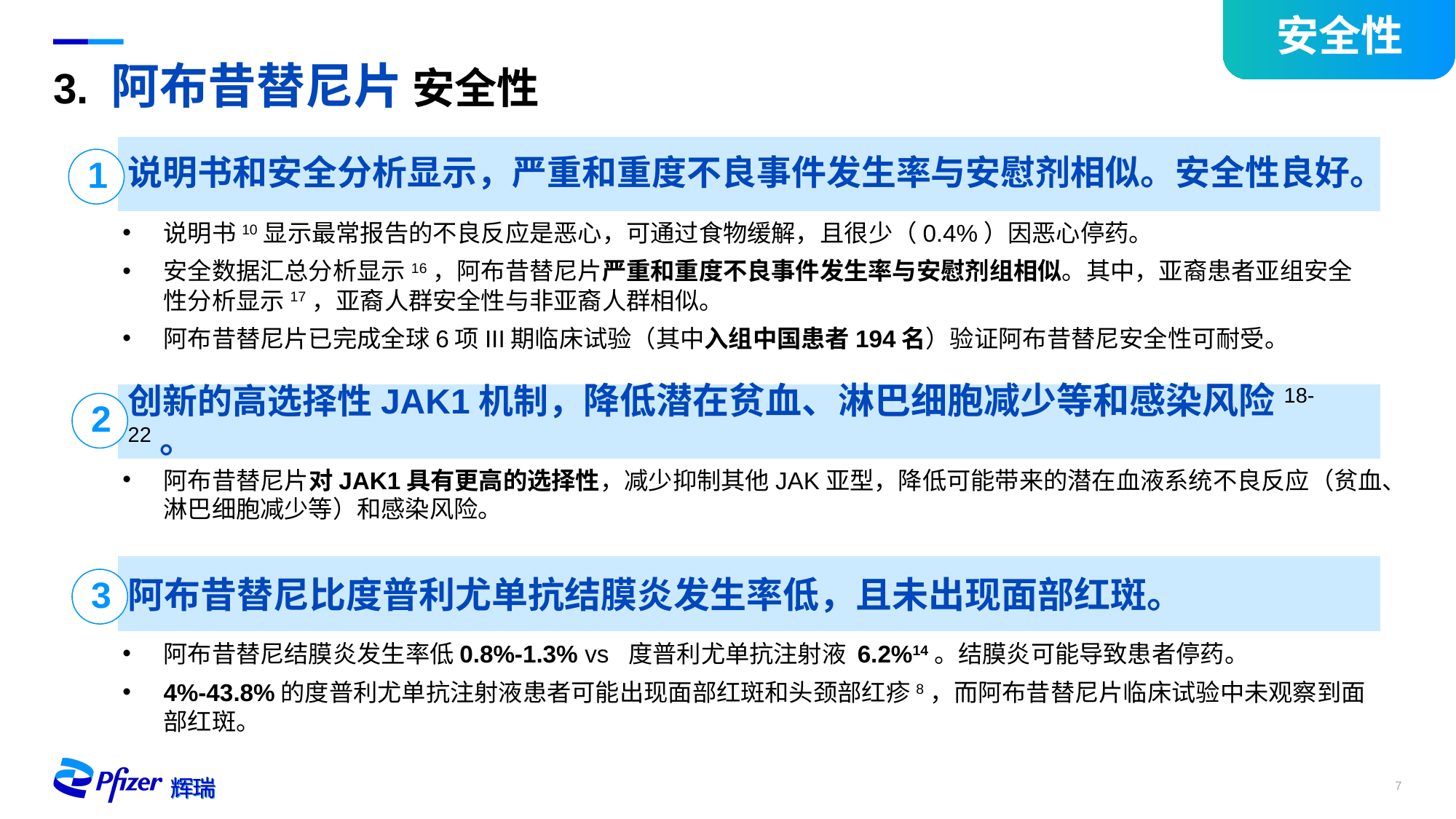

安全性
# 3. 阿布昔替尼片 安全性
说明书和安全分析显示，严重和重度不良事件发生率与安慰剂相似。安全性良好。
说明书10显示最常报告的不良反应是恶心，可通过食物缓解，且很少（0.4%）因恶心停药。
安全数据汇总分析显示16，阿布昔替尼片严重和重度不良事件发生率与安慰剂组相似。其中，亚裔患者亚组安全性分析显示17，亚裔人群安全性与非亚裔人群相似。
阿布昔替尼片已完成全球6项III期临床试验（其中入组中国患者194名）验证阿布昔替尼安全性可耐受。

1
创新的高选择性JAK1机制，降低潜在贫血、淋巴细胞减少等和感染风险18-22。
2
阿布昔替尼片对JAK1具有更高的选择性，减少抑制其他JAK亚型，降低可能带来的潜在血液系统不良反应（贫血、淋巴细胞减少等）和感染风险。
阿布昔替尼比度普利尤单抗结膜炎发生率低，且未出现面部红斑。
阿布昔替尼结膜炎发生率低0.8%-1.3% vs  度普利尤单抗注射液 6.2%14。结膜炎可能导致患者停药。
4%-43.8%的度普利尤单抗注射液患者可能出现面部红斑和头颈部红疹8，而阿布昔替尼片临床试验中未观察到面部红斑。
3